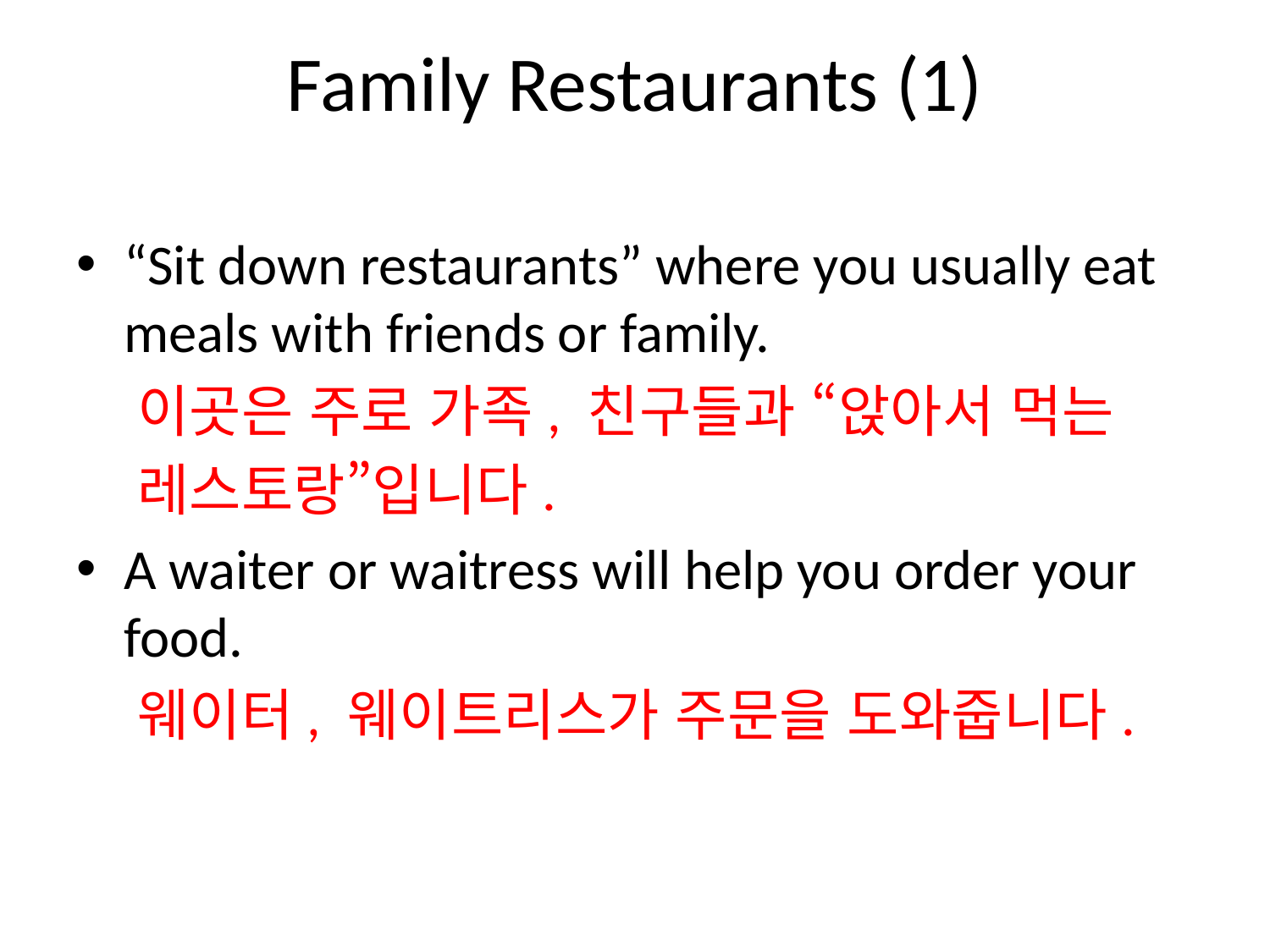

# Family Restaurants (1)
“Sit down restaurants” where you usually eat meals with friends or family.
   이곳은 주로 가족, 친구들과 “앉아서 먹는
   레스토랑”입니다.
A waiter or waitress will help you order your food.
   웨이터, 웨이트리스가 주문을 도와줍니다.